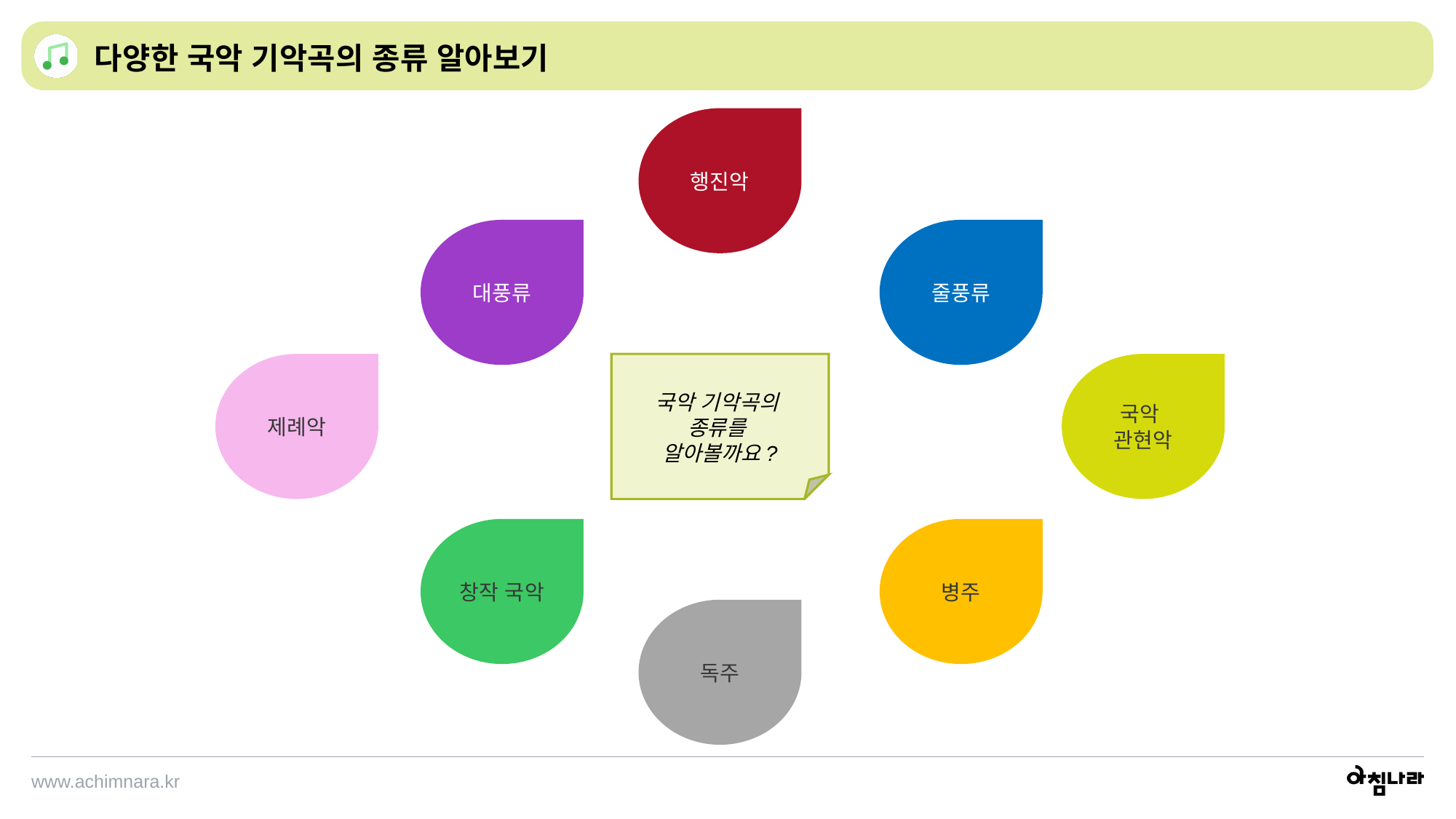

다양한 국악 기악곡의 종류 알아보기
행진악
대풍류
줄풍류

국악 기악곡의
종류를
알아볼까요?
제례악
국악
관현악
창작 국악
병주
독주